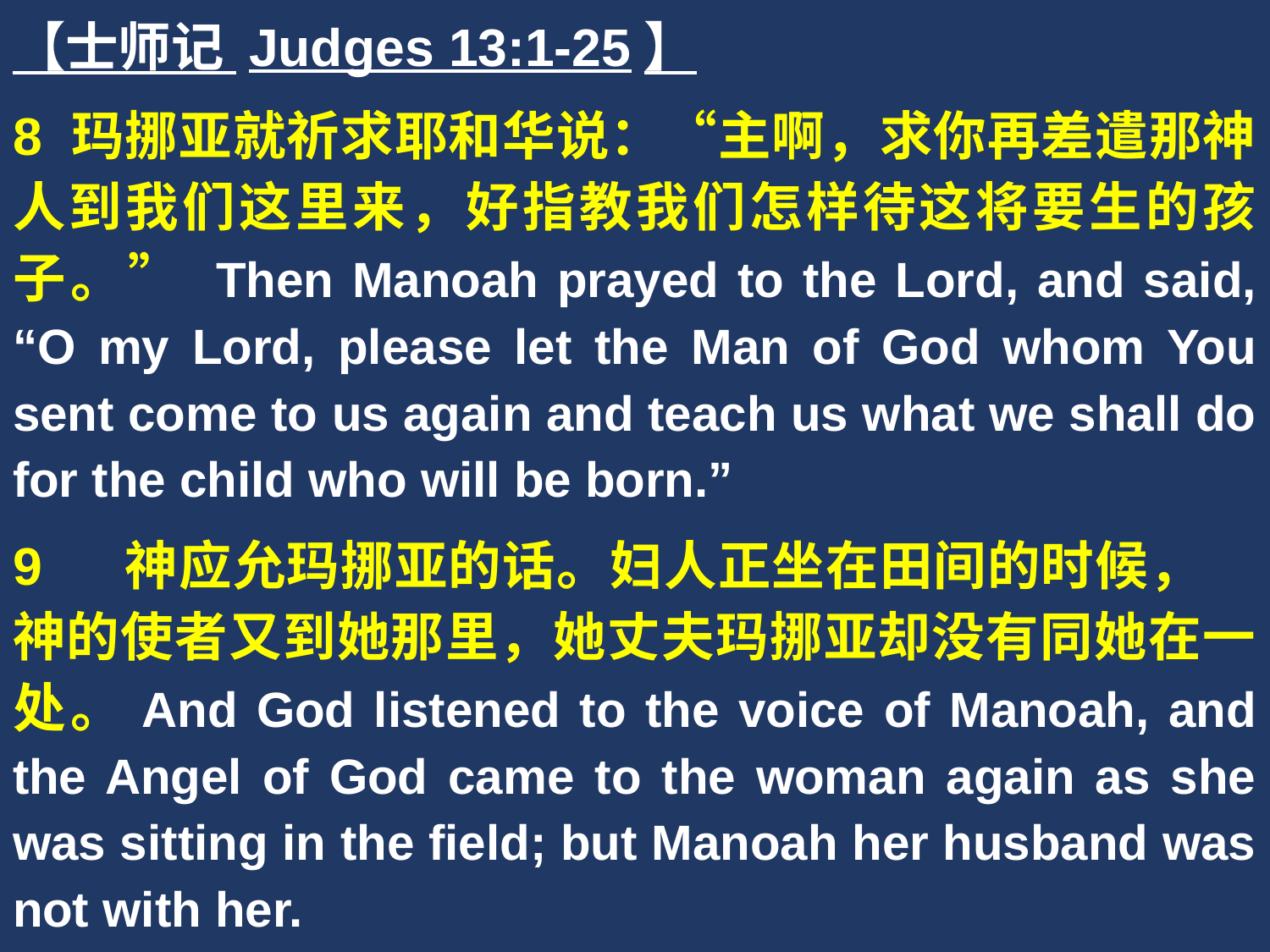

【士师记 Judges 13:1-25】
8 玛挪亚就祈求耶和华说：“主啊，求你再差遣那神人到我们这里来，好指教我们怎样待这将要生的孩子。” Then Manoah prayed to the Lord, and said, “O my Lord, please let the Man of God whom You sent come to us again and teach us what we shall do for the child who will be born.”
9 　神应允玛挪亚的话。妇人正坐在田间的时候，　神的使者又到她那里，她丈夫玛挪亚却没有同她在一处。And God listened to the voice of Manoah, and the Angel of God came to the woman again as she was sitting in the field; but Manoah her husband was not with her.